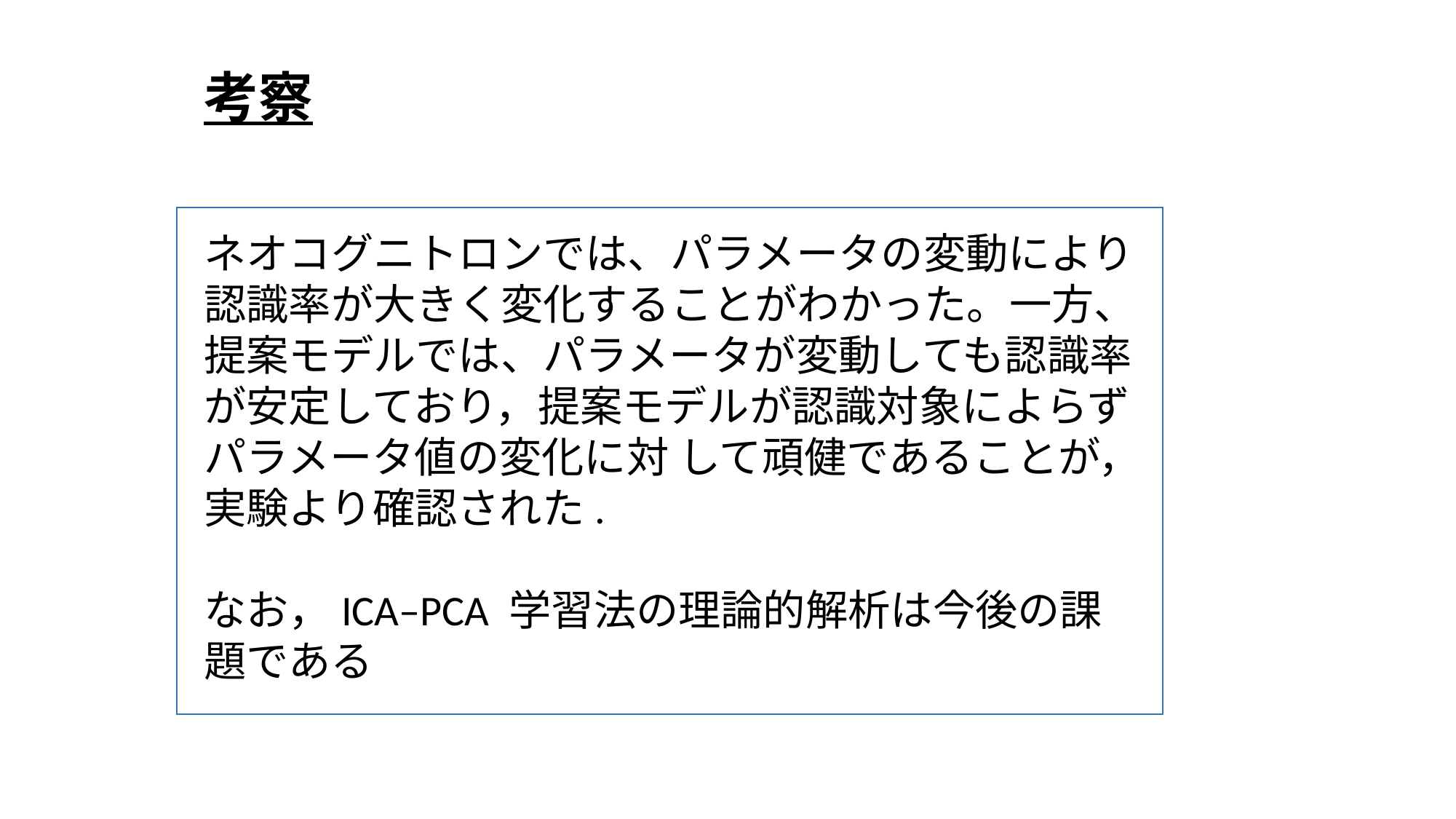

考察

ネオコグニトロンでは、パラメータの変動により認識率が大きく変化することがわかった。一方、提案モデルでは、パラメータが変動しても認識率が安定しており，提案モデルが認識対象によらずパラメータ値の変化に対 して頑健であることが，実験より確認された.

なお，ICA–PCA 学習法の理論的解析は今後の課題である